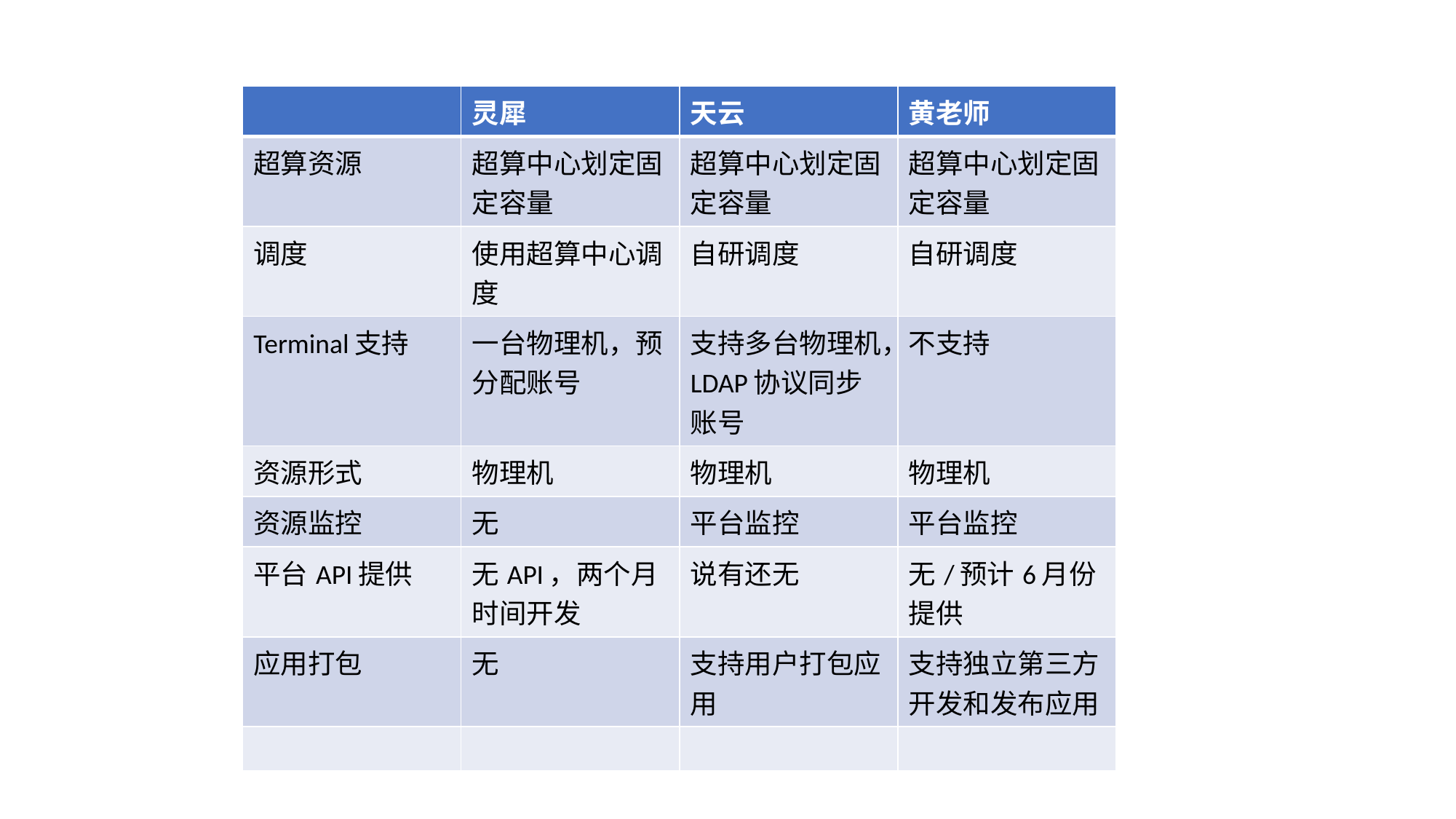

|  | 灵犀 | 天云 | 黄老师 |
| --- | --- | --- | --- |
| 超算资源 | 超算中心划定固定容量 | 超算中心划定固定容量 | 超算中心划定固定容量 |
| 调度 | 使用超算中心调度 | 自研调度 | 自研调度 |
| Terminal支持 | 一台物理机，预分配账号 | 支持多台物理机，LDAP协议同步账号 | 不支持 |
| 资源形式 | 物理机 | 物理机 | 物理机 |
| 资源监控 | 无 | 平台监控 | 平台监控 |
| 平台API提供 | 无API，两个月时间开发 | 说有还无 | 无/预计6月份提供 |
| 应用打包 | 无 | 支持用户打包应用 | 支持独立第三方开发和发布应用 |
|  |  |  |  |